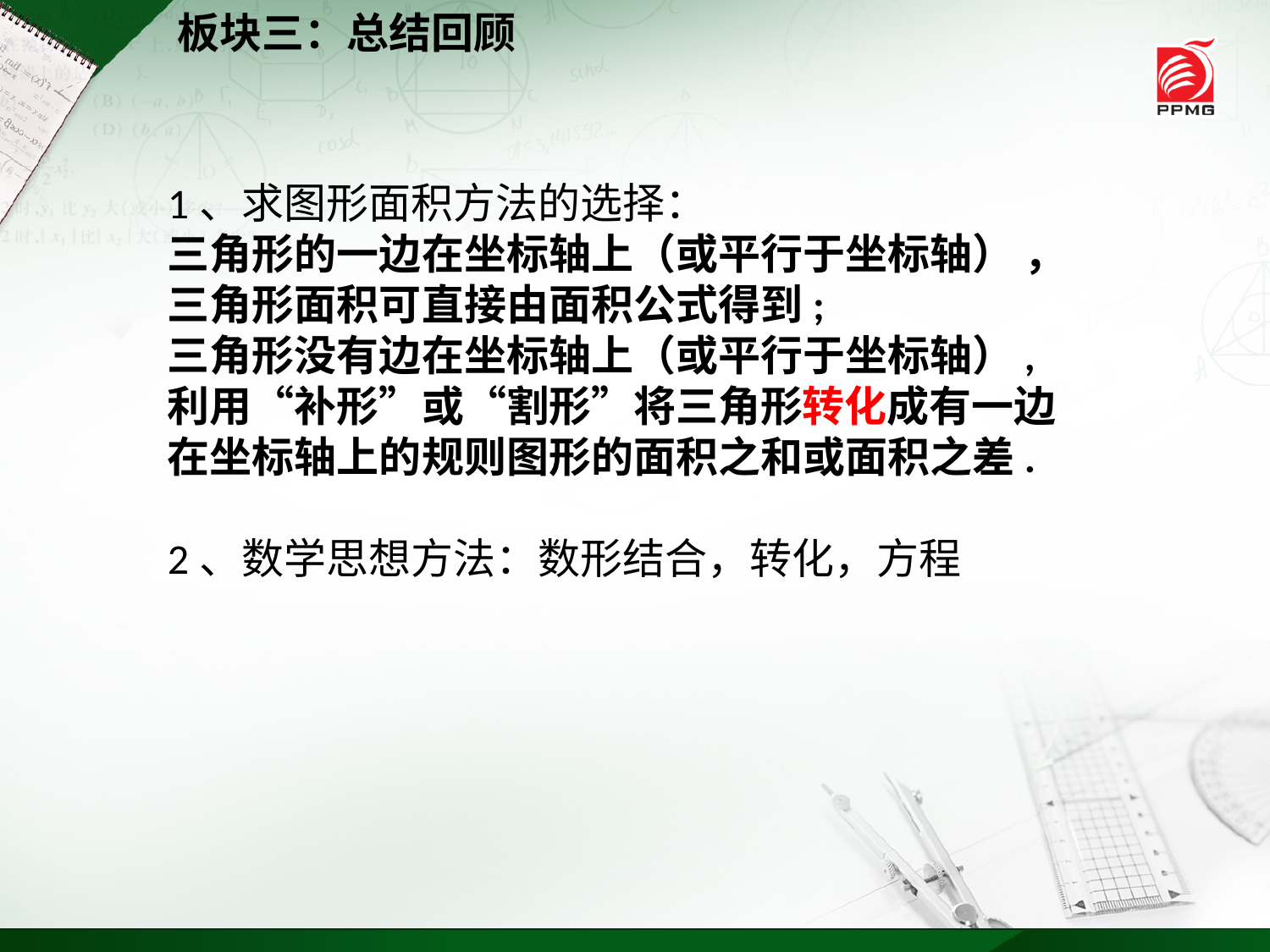

板块三：总结回顾
1、求图形面积方法的选择：
三角形的一边在坐标轴上（或平行于坐标轴） ，三角形面积可直接由面积公式得到;
三角形没有边在坐标轴上（或平行于坐标轴）,利用“补形”或“割形”将三角形转化成有一边在坐标轴上的规则图形的面积之和或面积之差.

2、数学思想方法：数形结合，转化，方程